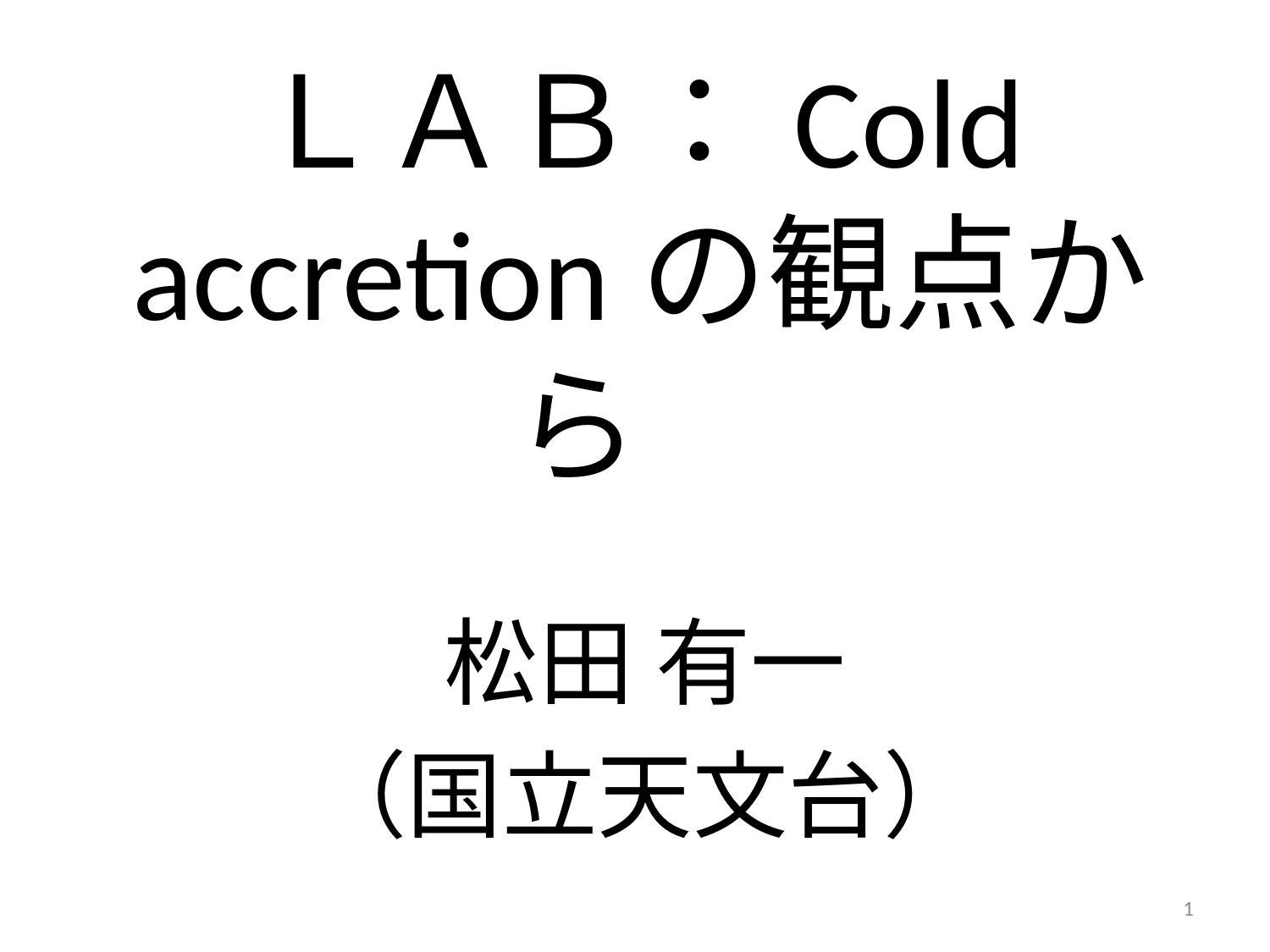

# ＬＡＢ：Cold accretionの観点から
松田 有一
（国立天文台）
1